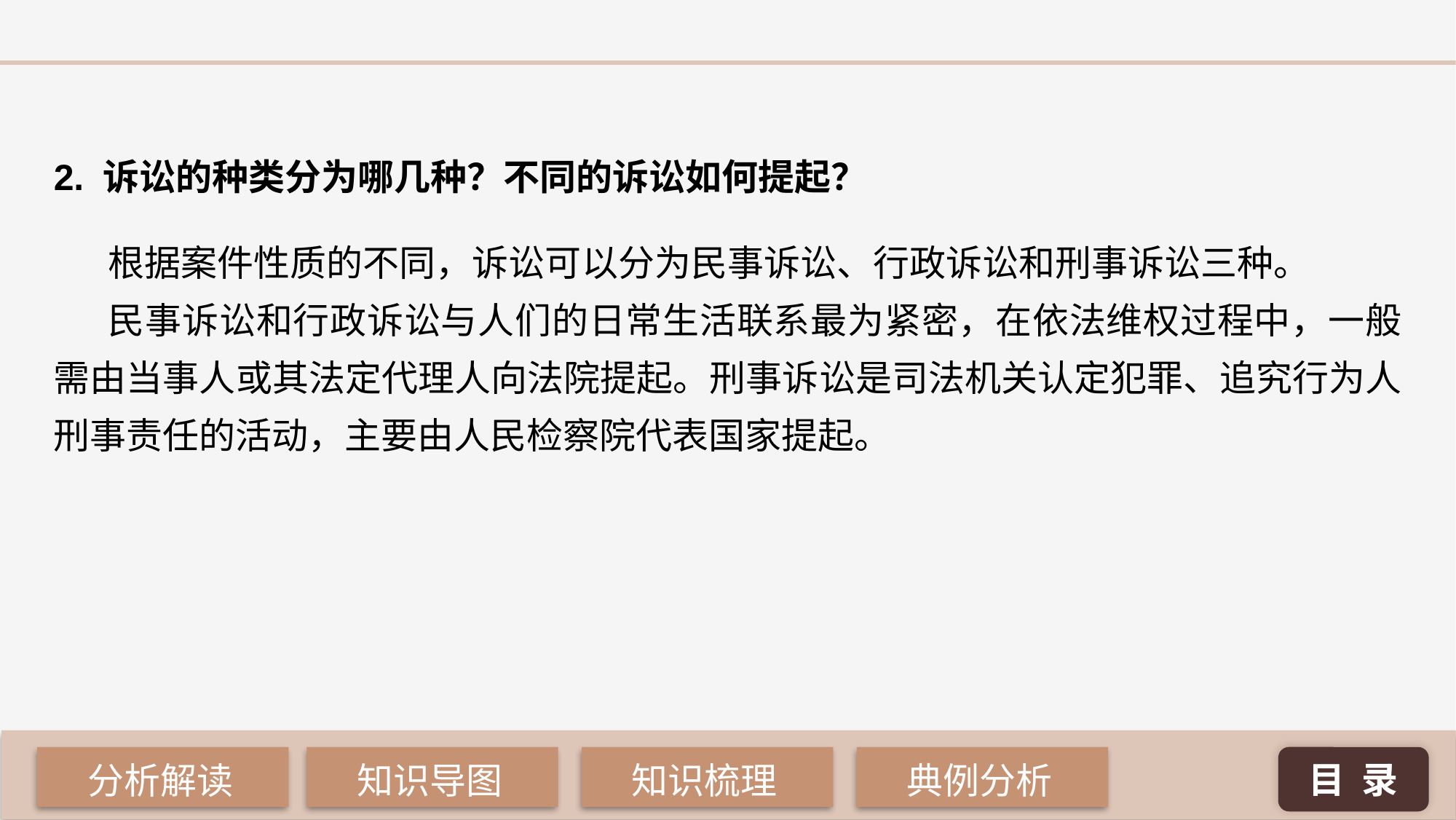

2. 诉讼的种类分为哪几种？不同的诉讼如何提起？
根据案件性质的不同，诉讼可以分为民事诉讼、行政诉讼和刑事诉讼三种。
民事诉讼和行政诉讼与人们的日常生活联系最为紧密，在依法维权过程中，一般需由当事人或其法定代理人向法院提起。刑事诉讼是司法机关认定犯罪、追究行为人刑事责任的活动，主要由人民检察院代表国家提起。